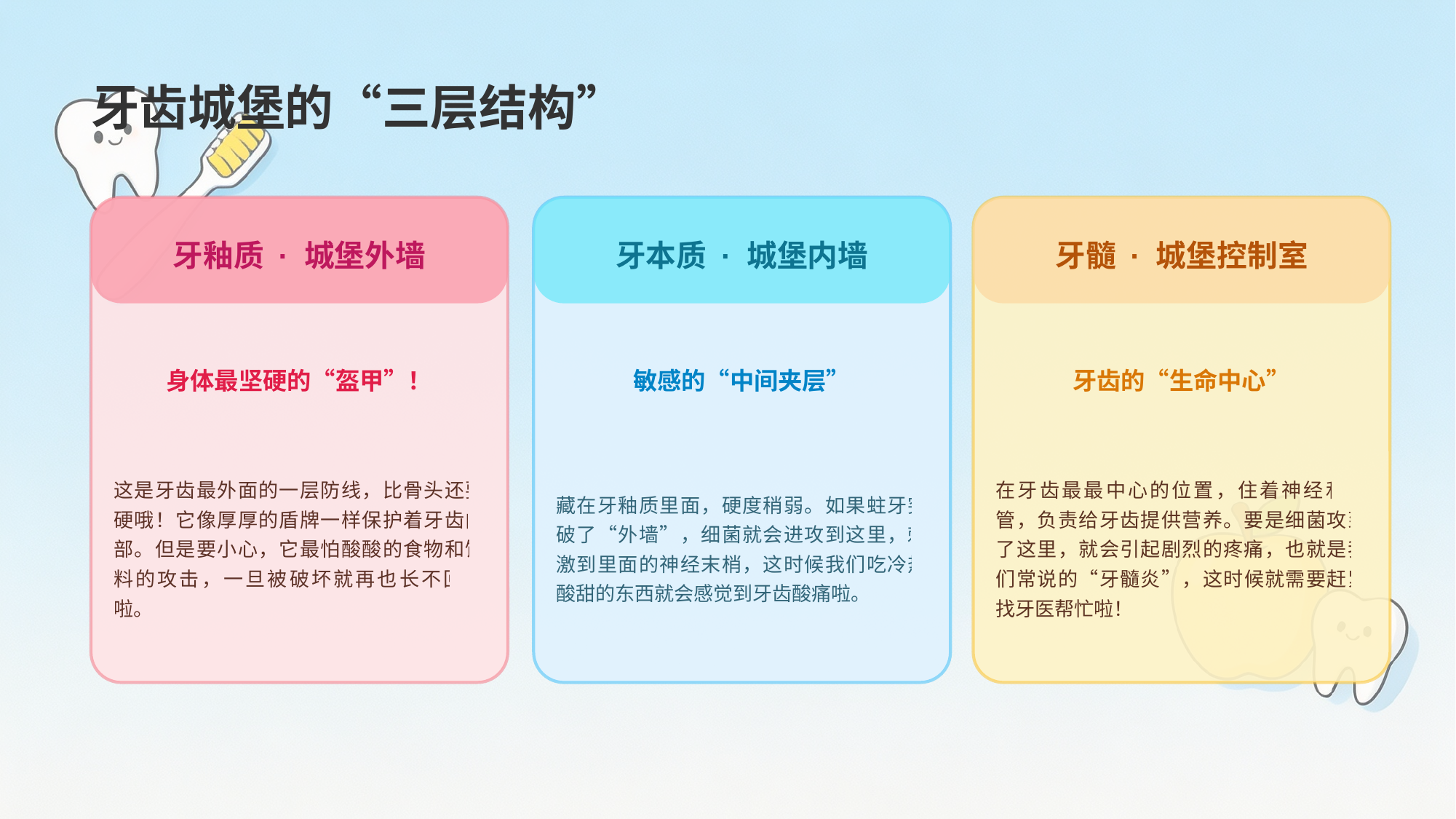

牙齿城堡的“三层结构”

牙釉质 · 城堡外墙
牙本质 · 城堡内墙
牙髓 · 城堡控制室
身体最坚硬的“盔甲”！
敏感的“中间夹层”
牙齿的“生命中心”
这是牙齿最外面的一层防线，比骨头还要硬哦！它像厚厚的盾牌一样保护着牙齿内部。但是要小心，它最怕酸酸的食物和饮料的攻击，一旦被破坏就再也长不回来啦。
藏在牙釉质里面，硬度稍弱。如果蛀牙突破了“外墙”，细菌就会进攻到这里，刺激到里面的神经末梢，这时候我们吃冷热酸甜的东西就会感觉到牙齿酸痛啦。
在牙齿最最中心的位置，住着神经和血管，负责给牙齿提供营养。要是细菌攻到了这里，就会引起剧烈的疼痛，也就是我们常说的“牙髓炎”，这时候就需要赶紧找牙医帮忙啦！